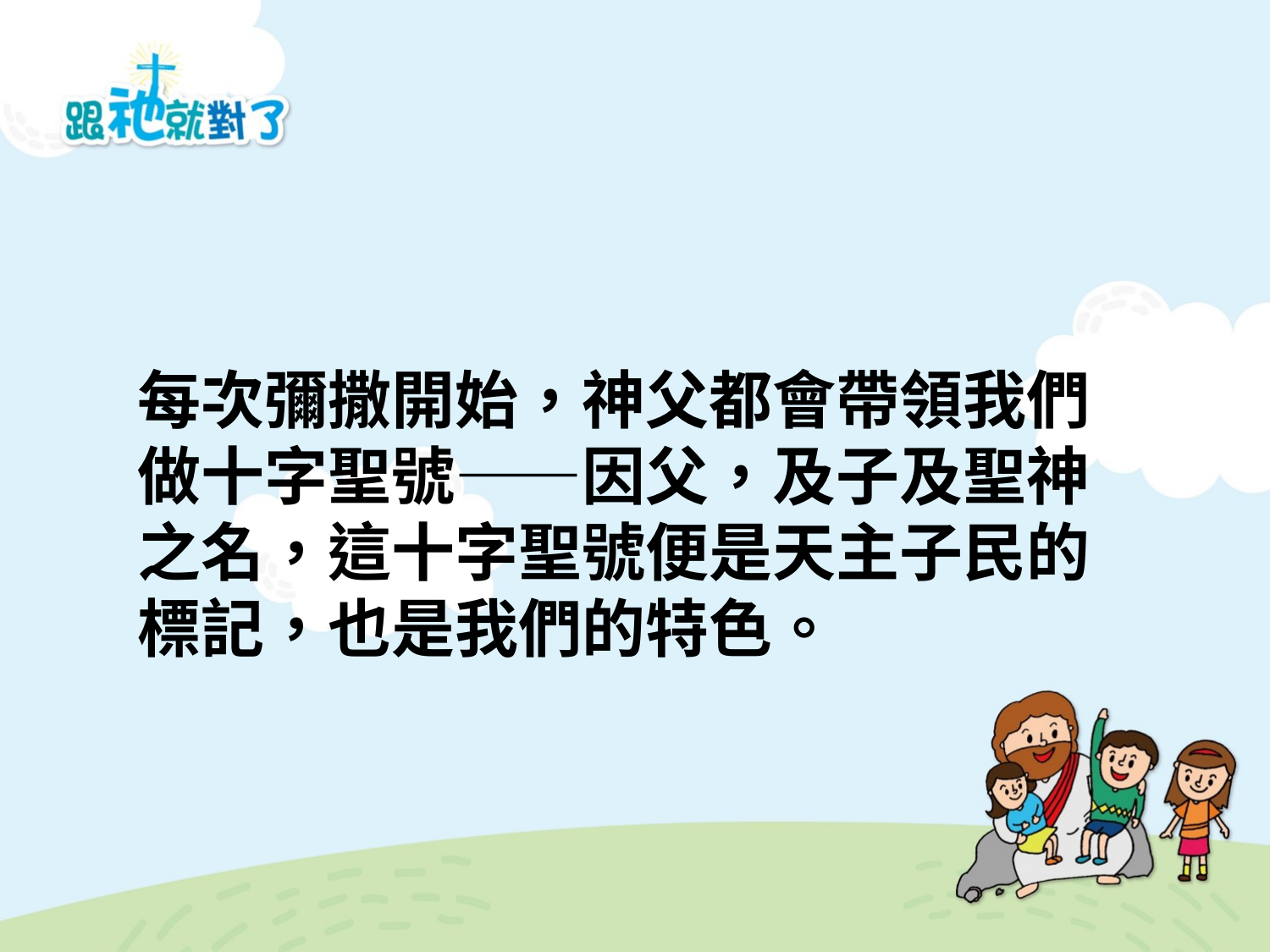

每次彌撒開始，神父都會帶領我們做十字聖號——因父，及子及聖神之名，這十字聖號便是天主子民的標記，也是我們的特色。